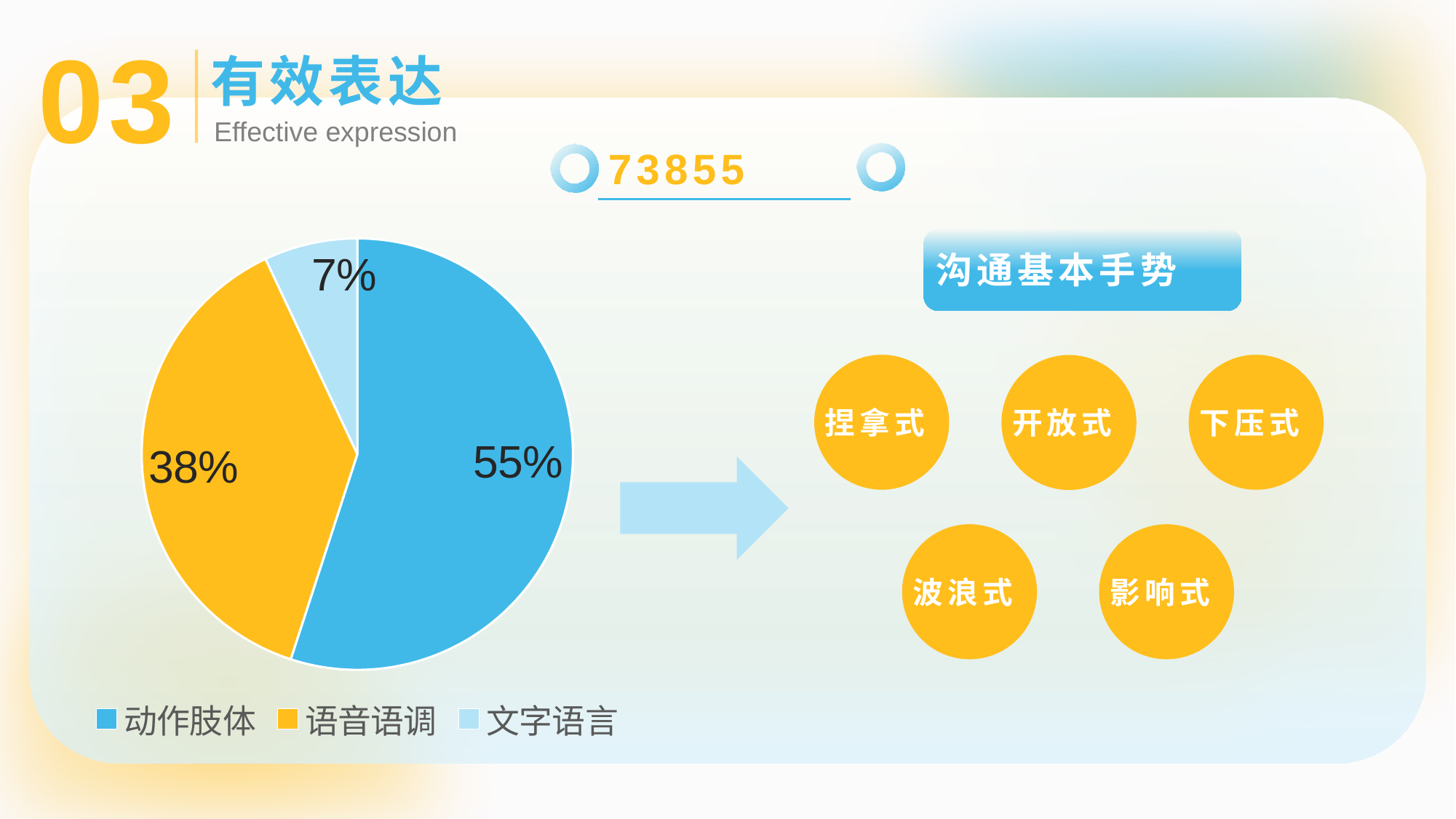

03
有效表达
Effective expression
73855

### Chart

| Category | 所占比例 |
|---|---|
| 动作肢体 | 0.55 |
| 语音语调 | 0.38 |
| 文字语言 | 0.07 |
沟通基本手势

捏拿式
下压式
开放式

波浪式
影响式